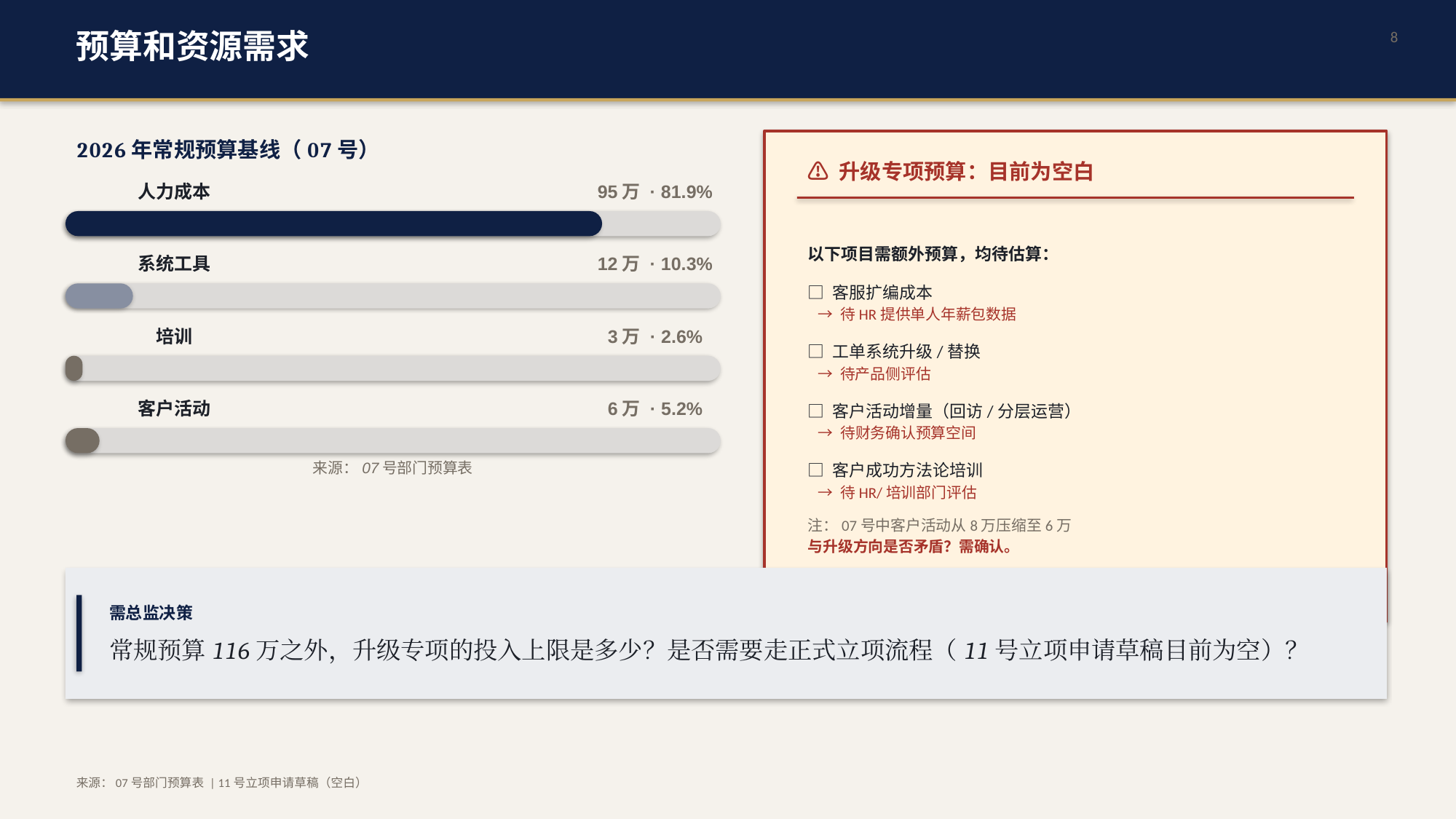

预算和资源需求
8

2026年常规预算基线（07号）

⚠ 升级专项预算：目前为空白
人力成本
95万 · 81.9%

以下项目需额外预算，均待估算：

□ 客服扩编成本
   → 待HR提供单人年薪包数据

□ 工单系统升级/替换
   → 待产品侧评估

□ 客户活动增量（回访/分层运营）
   → 待财务确认预算空间

□ 客户成功方法论培训
   → 待HR/培训部门评估

注：07号中客户活动从8万压缩至6万
与升级方向是否矛盾？需确认。
系统工具
12万 · 10.3%

培训
3万 · 2.6%

客户活动
6万 · 5.2%

来源：07号部门预算表
需总监决策
常规预算116万之外，升级专项的投入上限是多少？是否需要走正式立项流程（11号立项申请草稿目前为空）？

来源：07号部门预算表 | 11号立项申请草稿（空白）